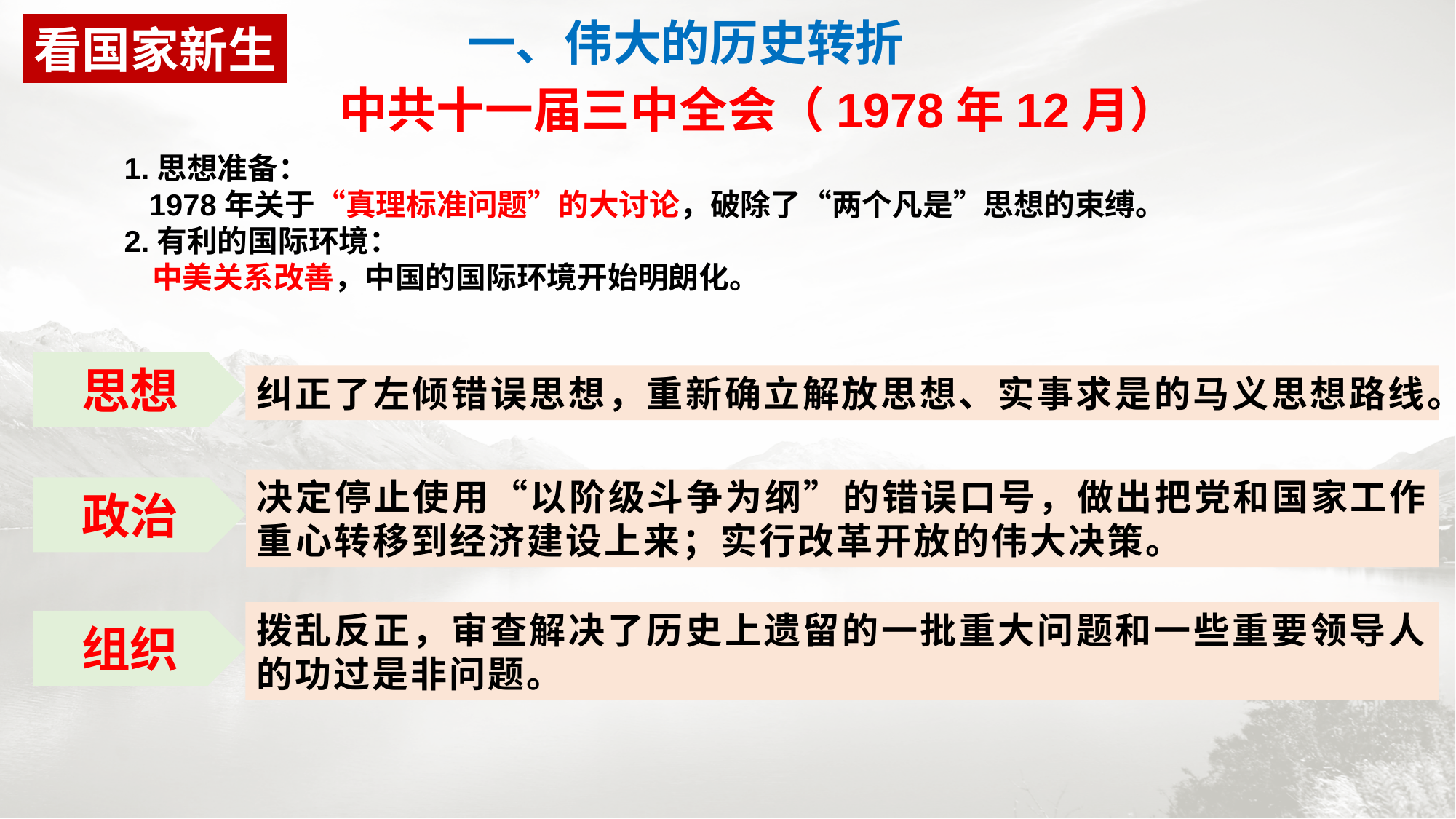

一、伟大的历史转折
看国家新生
 中共十一届三中全会（1978年12月）
1.思想准备：
   1978年关于“真理标准问题”的大讨论，破除了“两个凡是”思想的束缚。
2.有利的国际环境：
   中美关系改善，中国的国际环境开始明朗化。

思想
纠正了左倾错误思想，重新确立解放思想、实事求是的马义思想路线。
决定停止使用“以阶级斗争为纲”的错误口号，做出把党和国家工作重心转移到经济建设上来；实行改革开放的伟大决策。
政治
拨乱反正，审查解决了历史上遗留的一批重大问题和一些重要领导人的功过是非问题。
组织